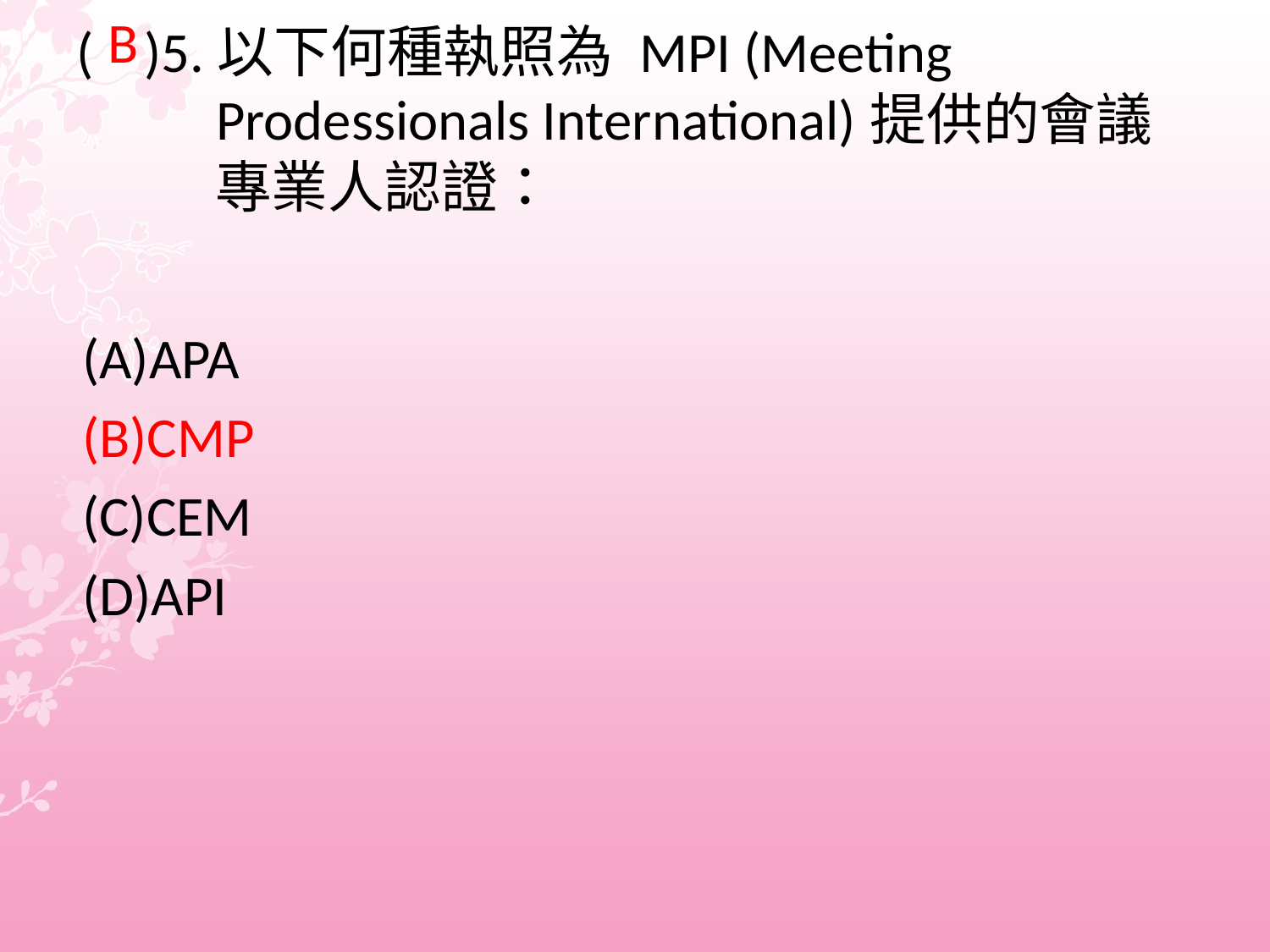

B

(A)APA
(B)CMP
(C)CEM
(D)API
# (    )5.以下何種執照為 MPI (Meeting Prodessionals International)提供的會議 專業人認證：